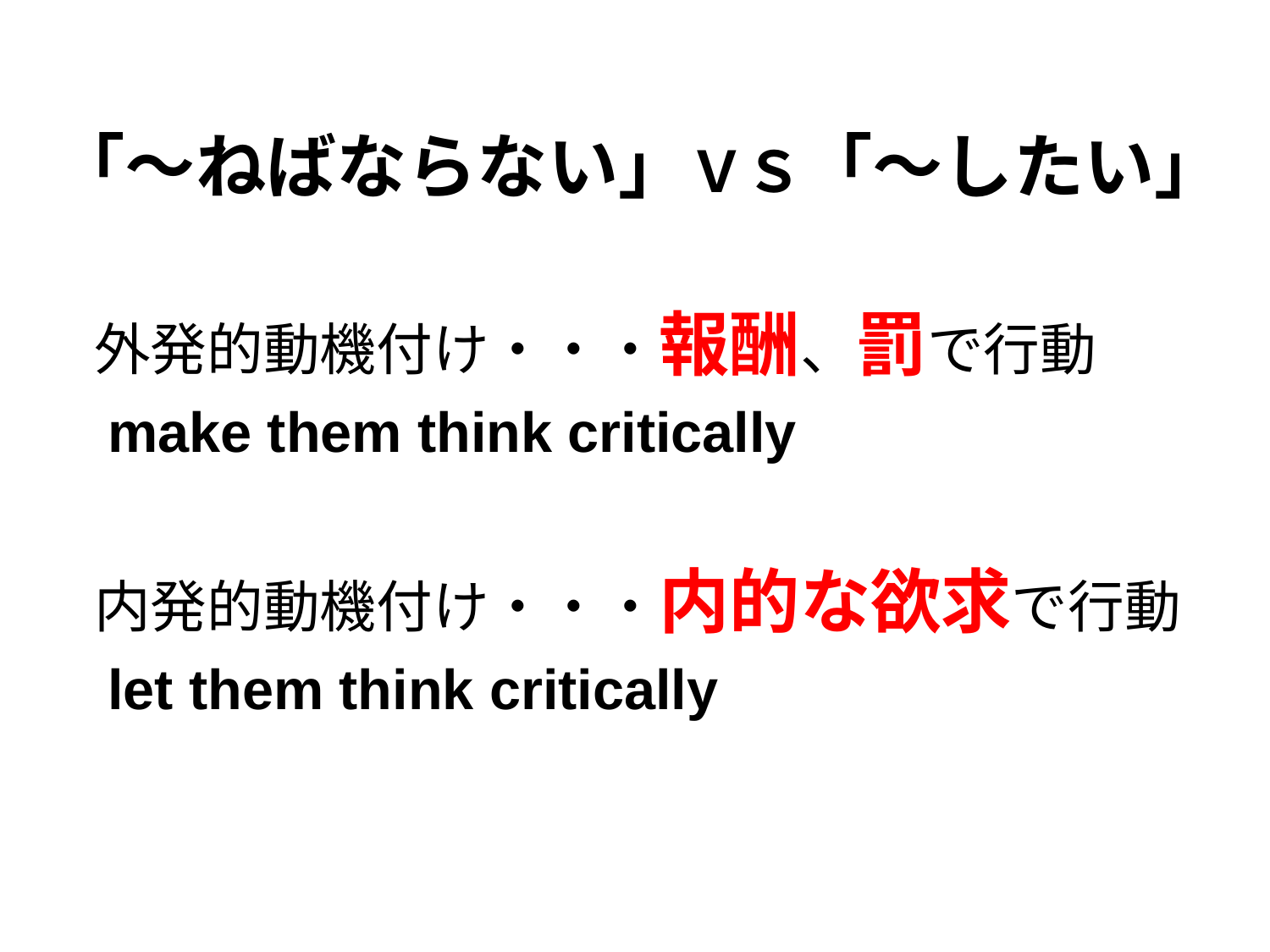

「～ねばならない」ＶＳ「～したい」

　外発的動機付け・・・報酬、罰で行動
　make them think critically

　内発的動機付け・・・内的な欲求で行動
　let them think critically